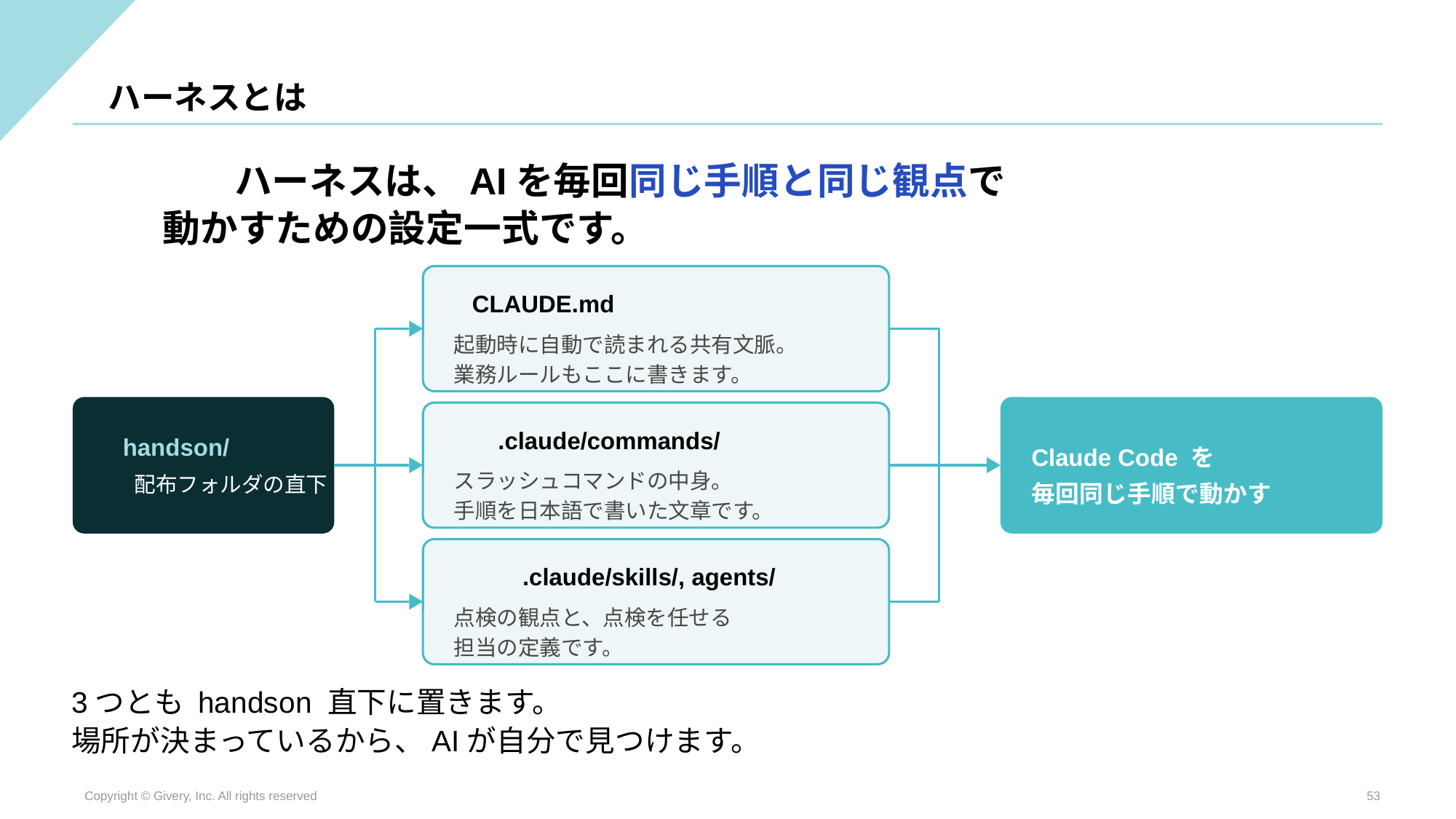

ハーネスとは

ハーネスは、AIを毎回同じ手順と同じ観点で
動かすための設定一式です。

CLAUDE.md

起動時に自動で読まれる共有文脈。
業務ルールもここに書きます。

.claude/commands/
handson/
Claude Code を
毎回同じ手順で動かす

スラッシュコマンドの中身。
手順を日本語で書いた文章です。

配布フォルダの直下

.claude/skills/, agents/

点検の観点と、点検を任せる
担当の定義です。

3つとも handson 直下に置きます。
場所が決まっているから、AIが自分で見つけます。
Copyright © Givery, Inc. All rights reserved
53